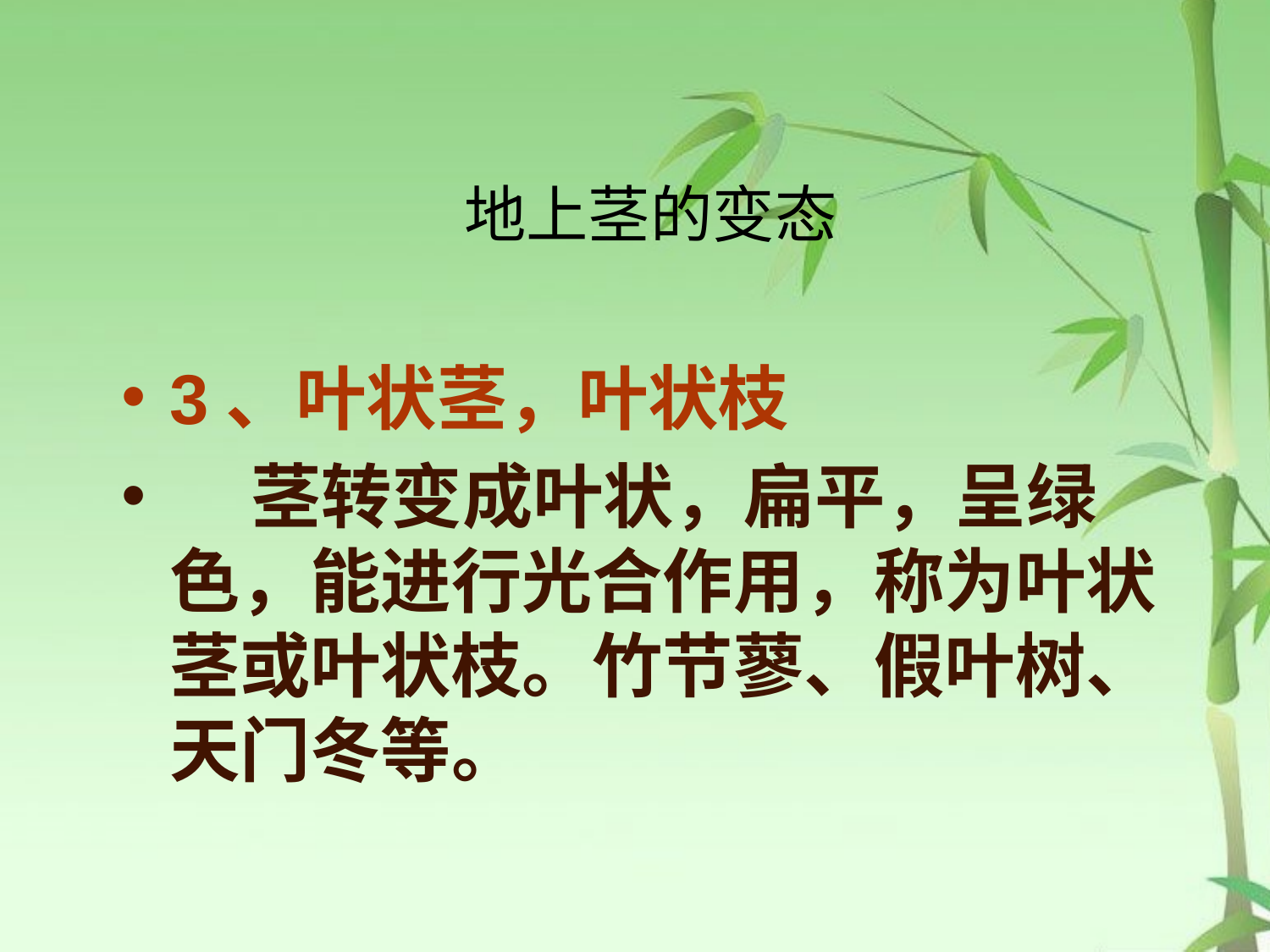

# 地上茎的变态
3、叶状茎，叶状枝
    茎转变成叶状，扁平，呈绿色，能进行光合作用，称为叶状茎或叶状枝。竹节蓼、假叶树、天门冬等。